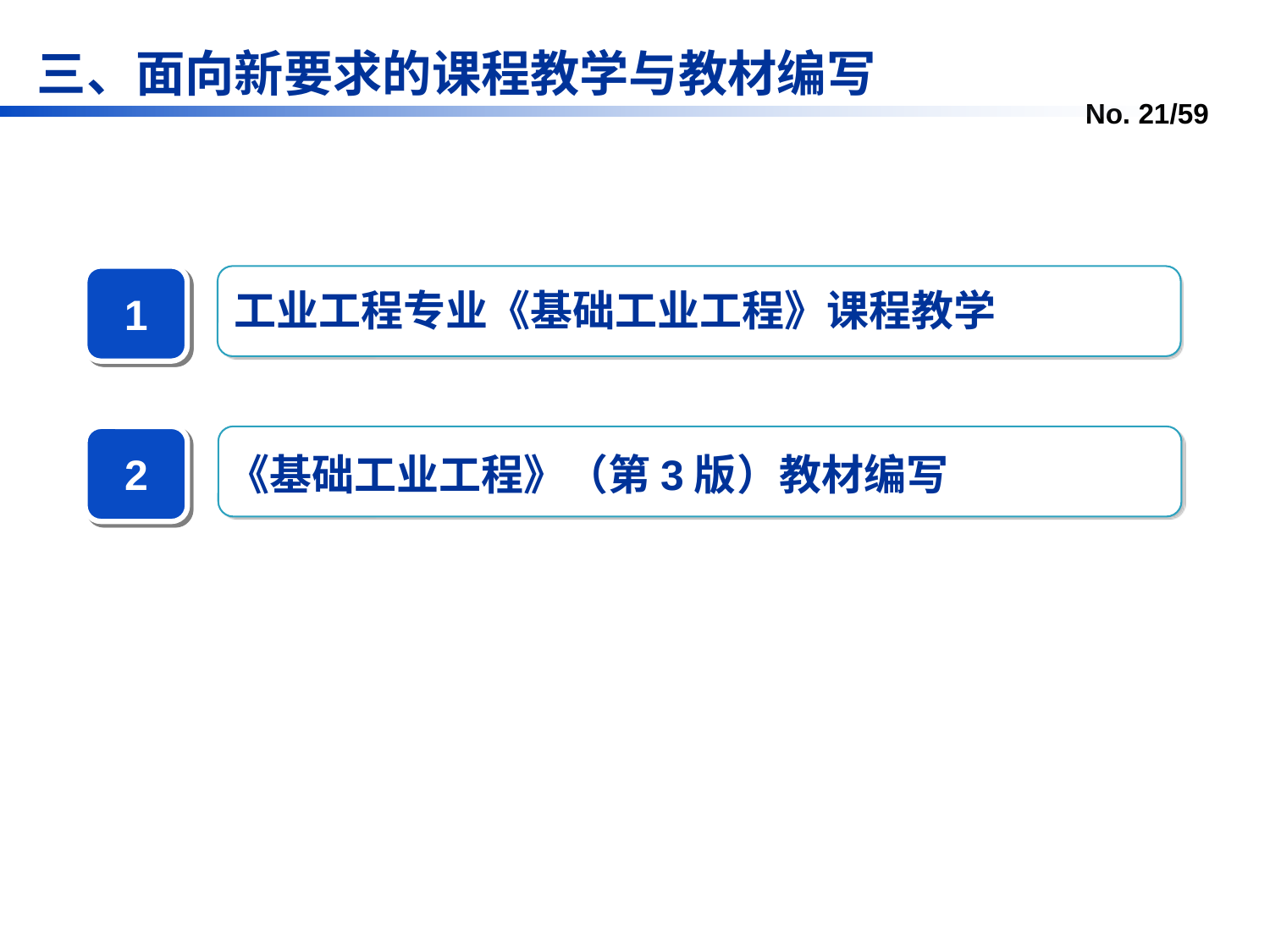

三、面向新要求的课程教学与教材编写

1

工业工程专业《基础工业工程》课程教学
2

二、《基础工业工程》课程的教学目标
《基础工业工程》（第3版）教材编写